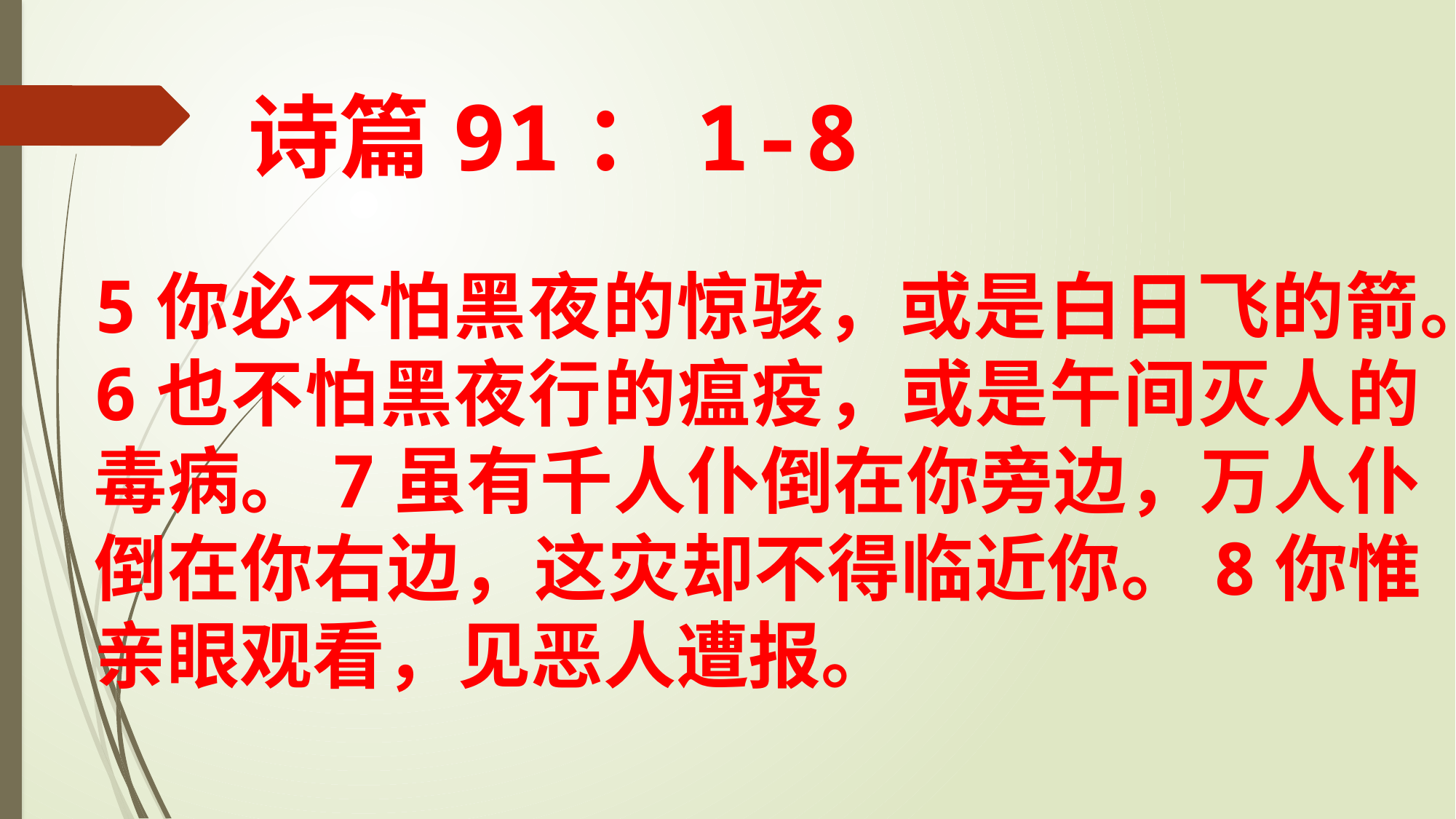

# 诗篇91：1-8
5你必不怕黑夜的惊骇，或是白日飞的箭。6也不怕黑夜行的瘟疫，或是午间灭人的毒病。7虽有千人仆倒在你旁边，万人仆倒在你右边，这灾却不得临近你。8你惟亲眼观看，见恶人遭报。